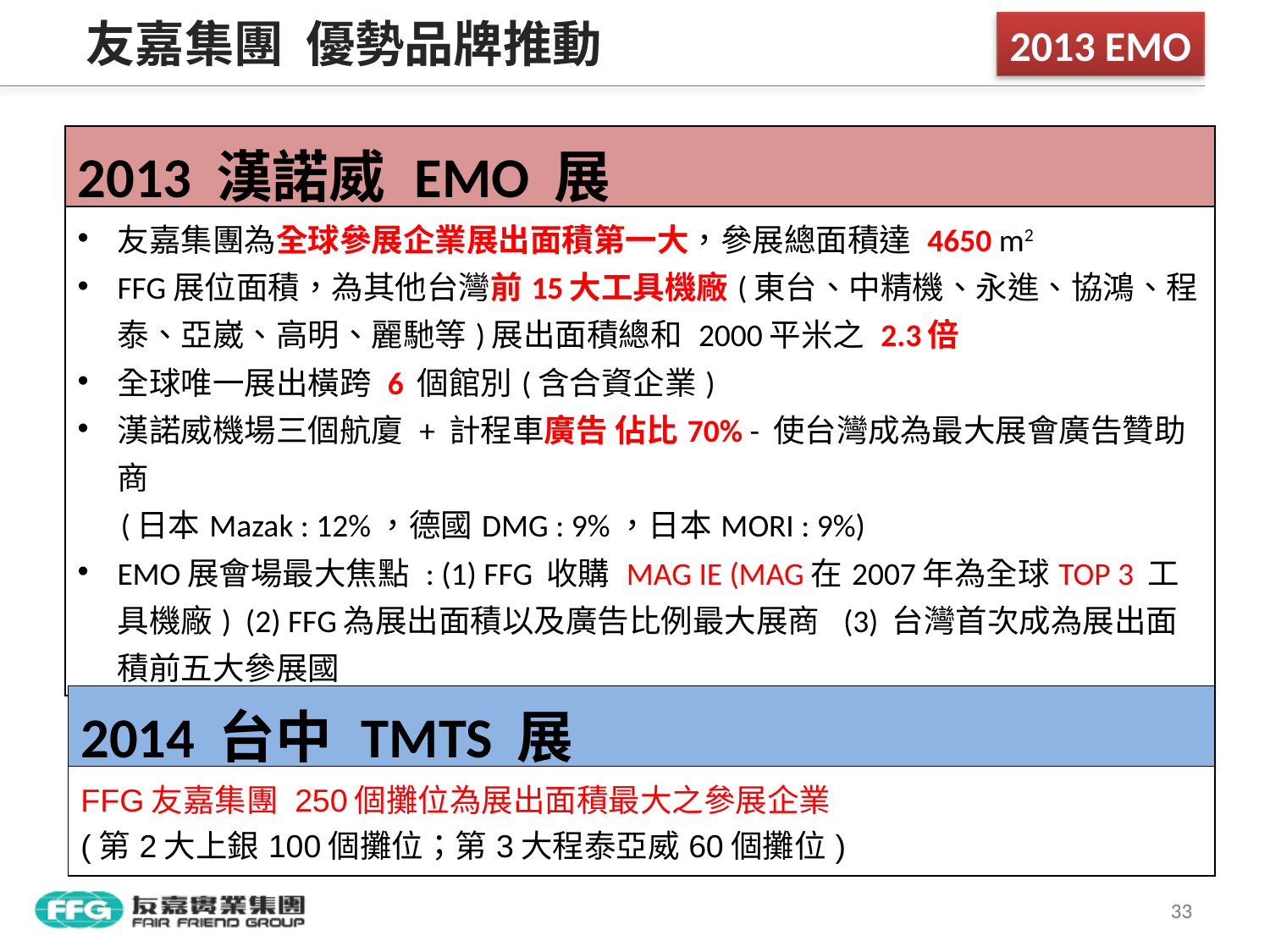

友嘉集團  優勢品牌推動
2013 EMO
| 2013 漢諾威 EMO 展 |
| --- |
| 友嘉集團為全球參展企業展出面積第一大，參展總面積達 4650 m2 FFG展位面積，為其他台灣前15大工具機廠(東台、中精機、永進、協鴻、程泰、亞崴、高明、麗馳等)展出面積總和 2000平米之 2.3倍 全球唯一展出橫跨 6 個館別(含合資企業) 漢諾威機場三個航廈 + 計程車廣告 佔比70% - 使台灣成為最大展會廣告贊助商 (日本Mazak : 12%，德國DMG : 9%，日本MORI : 9%) EMO展會場最大焦點 : (1) FFG 收購 MAG IE (MAG在2007年為全球TOP 3 工具機廠) (2) FFG為展出面積以及廣告比例最大展商 (3) 台灣首次成為展出面積前五大參展國 |
| 2014 台中 TMTS 展 |
| --- |
| FFG友嘉集團 250個攤位為展出面積最大之參展企業 (第2大上銀100個攤位；第3大程泰亞威60個攤位) |
33